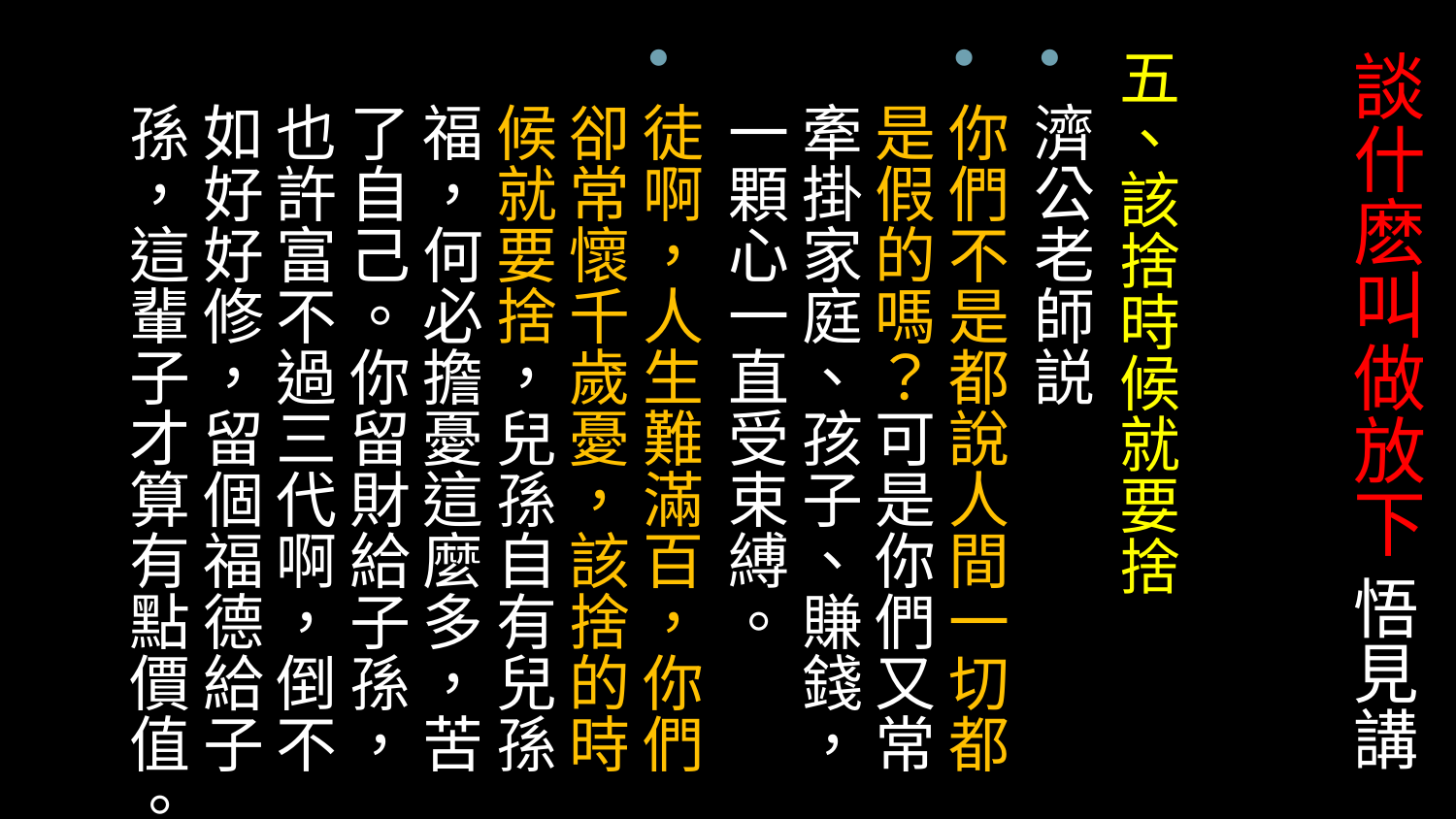

五、該捨時候就要捨
濟公老師説
你們不是都說人間一切都是假的嗎？可是你們又常牽掛家庭、孩子、賺錢，一顆心一直受束縛。
徒啊，人生難滿百，你們卻常懷千歲憂，該捨的時候就要捨，兒孫自有兒孫福，何必擔憂這麼多，苦了自己。你留財給子孫，也許富不過三代啊，倒不如好好修，留個福德給子孫，這輩子才算有點價值。

# 談什麽叫做放下 悟見講